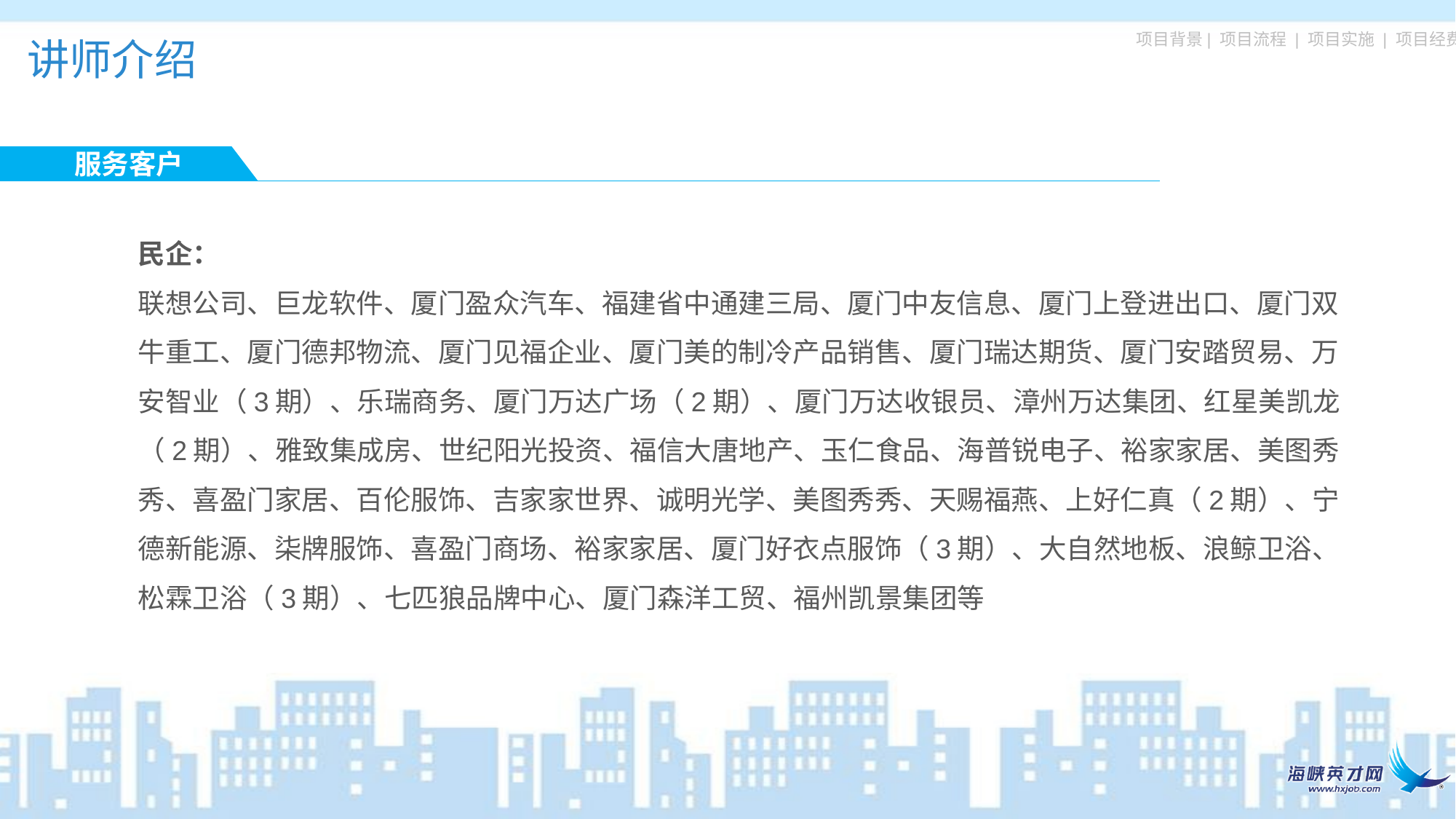

讲师介绍
服务客户
民企：
联想公司、巨龙软件、厦门盈众汽车、福建省中通建三局、厦门中友信息、厦门上登进出口、厦门双牛重工、厦门德邦物流、厦门见福企业、厦门美的制冷产品销售、厦门瑞达期货、厦门安踏贸易、万安智业（3期）、乐瑞商务、厦门万达广场（2期）、厦门万达收银员、漳州万达集团、红星美凯龙（2期）、雅致集成房、世纪阳光投资、福信大唐地产、玉仁食品、海普锐电子、裕家家居、美图秀秀、喜盈门家居、百伦服饰、吉家家世界、诚明光学、美图秀秀、天赐福燕、上好仁真（2期）、宁德新能源、柒牌服饰、喜盈门商场、裕家家居、厦门好衣点服饰（3期）、大自然地板、浪鲸卫浴、松霖卫浴（3期）、七匹狼品牌中心、厦门森洋工贸、福州凯景集团等